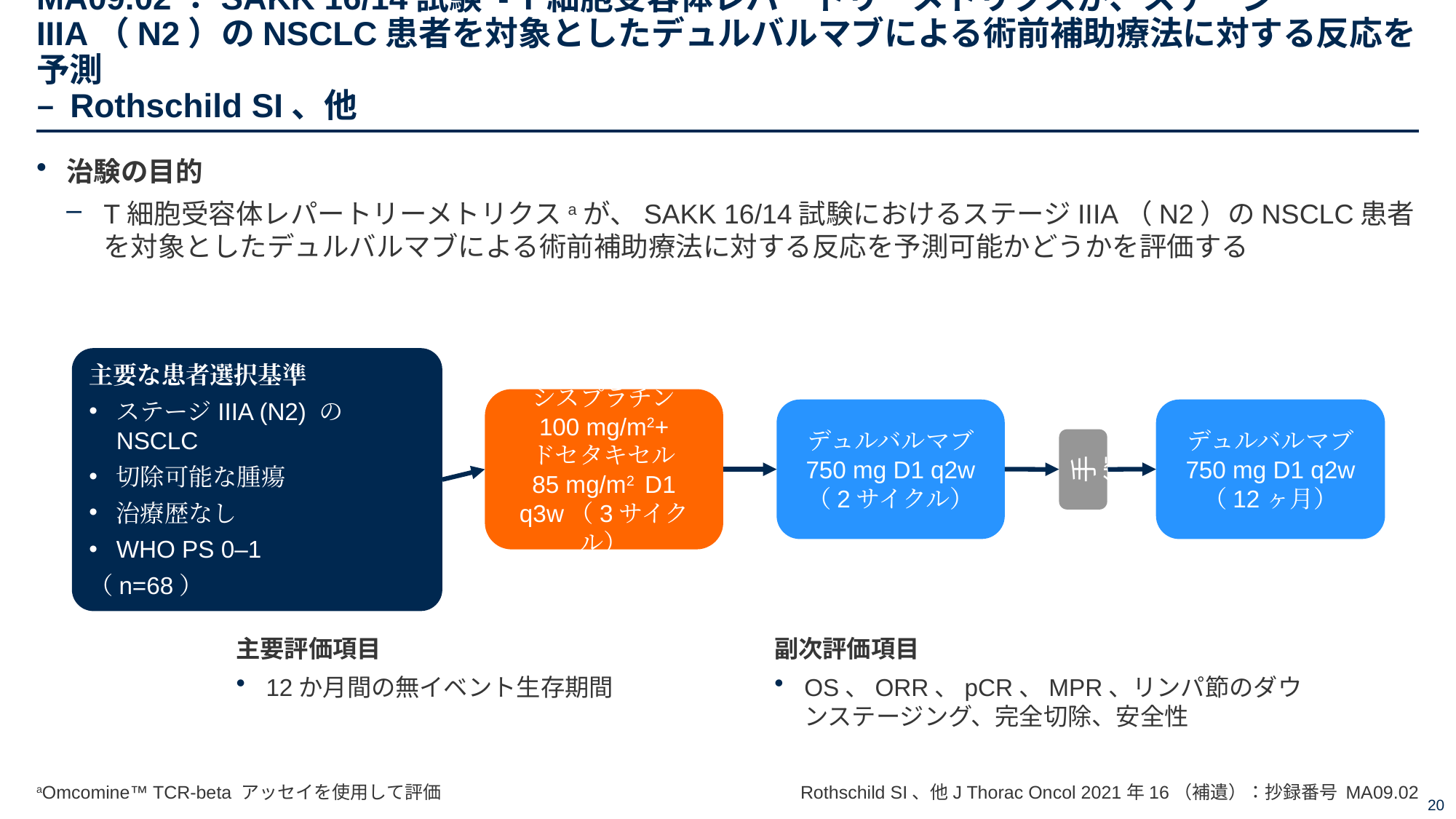

# MA09.02：SAKK 16/14試験 - T細胞受容体レパートリーメトリクスが、ステージIIIA（N2）のNSCLC患者を対象としたデュルバルマブによる術前補助療法に対する反応を予測 – Rothschild SI、他
治験の目的
T細胞受容体レパートリーメトリクスaが、SAKK 16/14試験におけるステージIIIA（N2）のNSCLC患者を対象としたデュルバルマブによる術前補助療法に対する反応を予測可能かどうかを評価する
主要な患者選択基準
ステージIIIA (N2) のNSCLC
切除可能な腫瘍
治療歴なし
WHO PS 0–1
（n=68）
シスプラチン
100 mg/m2+
ドセタキセル
85 mg/m2  D1 q3w（3サイクル）
デュルバルマブ
750 mg D1 q2w
（2サイクル）
デュルバルマブ
750 mg D1 q2w
（12ヶ月）
手術
副次評価項目
OS、ORR、pCR、MPR、リンパ節のダウンステージング、完全切除、安全性
主要評価項目
12か月間の無イベント生存期間

aOmcomine™ TCR-beta アッセイを使用して評価
Rothschild SI、他J Thorac Oncol 2021年16（補遺）：抄録番号 MA09.02